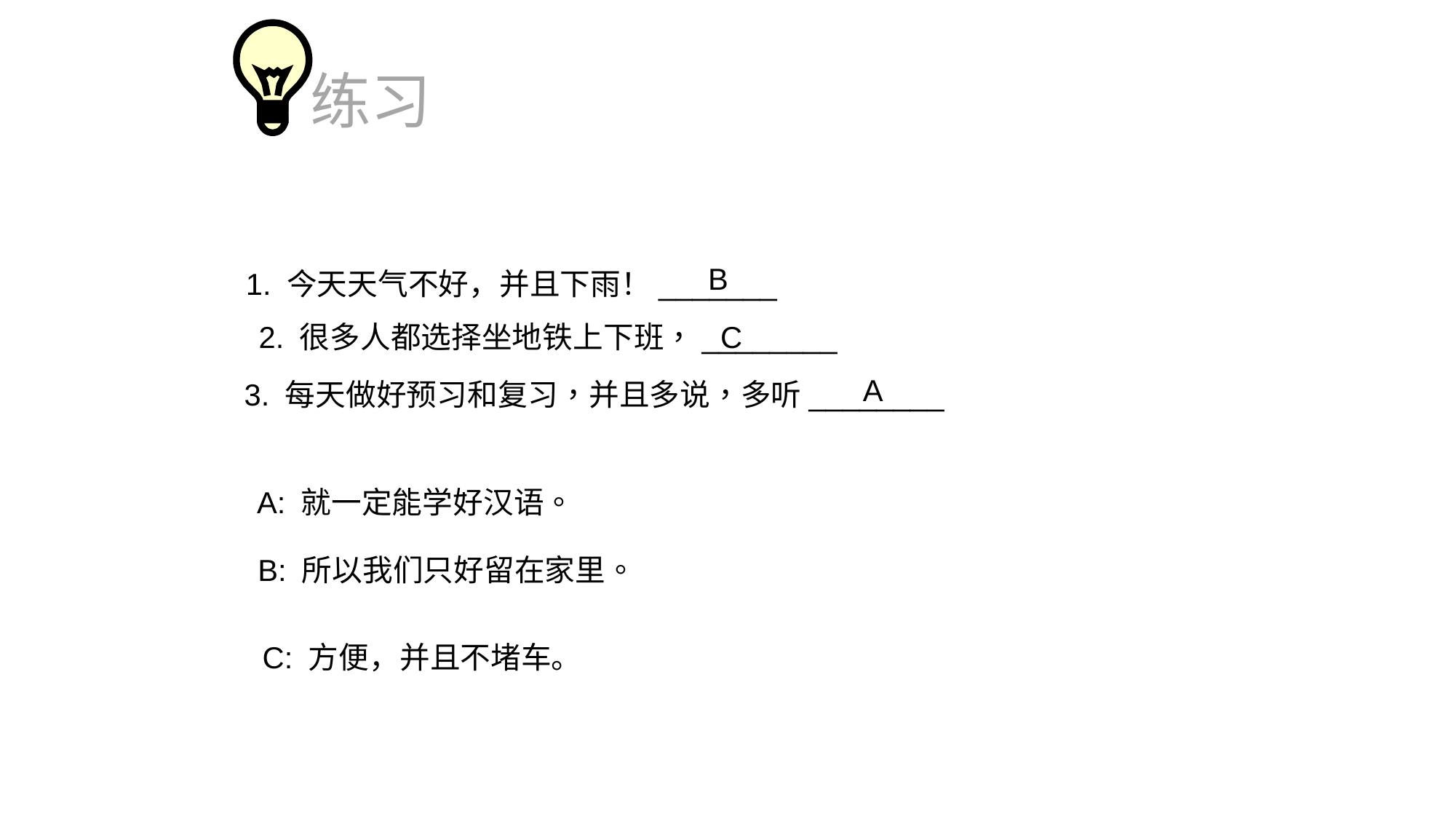

练习
B
1. 今天天气不好，并且下雨！_______
2. 很多人都选择坐地铁上下班，________
C
A
3. 每天做好预习和复习，并且多说，多听________
A: 就一定能学好汉语。
B: 所以我们只好留在家里。
C: 方便，并且不堵车。